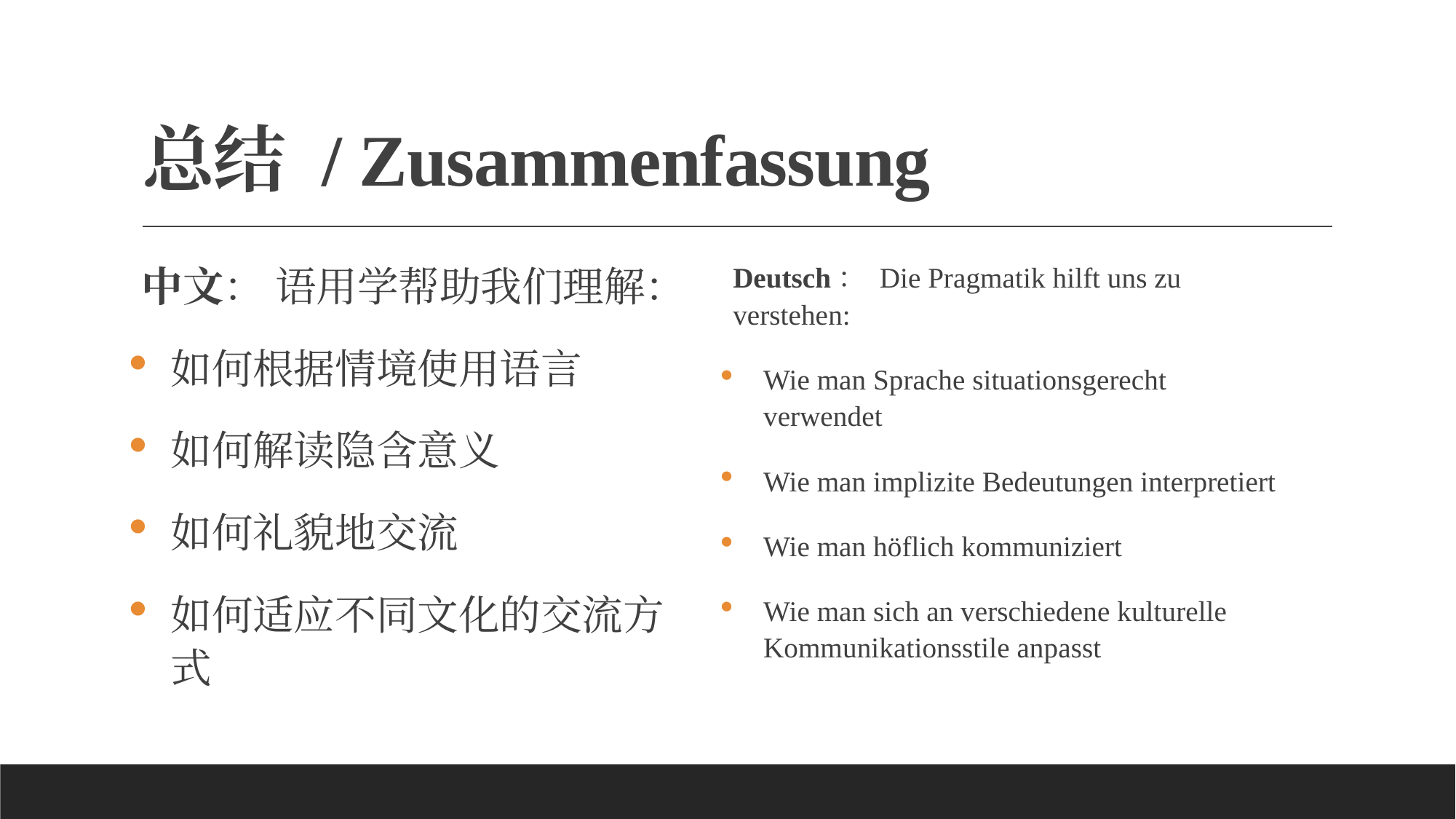

# 总结 / Zusammenfassung
Deutsch： Die Pragmatik hilft uns zu verstehen:
Wie man Sprache situationsgerecht verwendet
Wie man implizite Bedeutungen interpretiert
Wie man höflich kommuniziert
Wie man sich an verschiedene kulturelle Kommunikationsstile anpasst
中文： 语用学帮助我们理解：
如何根据情境使用语言
如何解读隐含意义
如何礼貌地交流
如何适应不同文化的交流方式